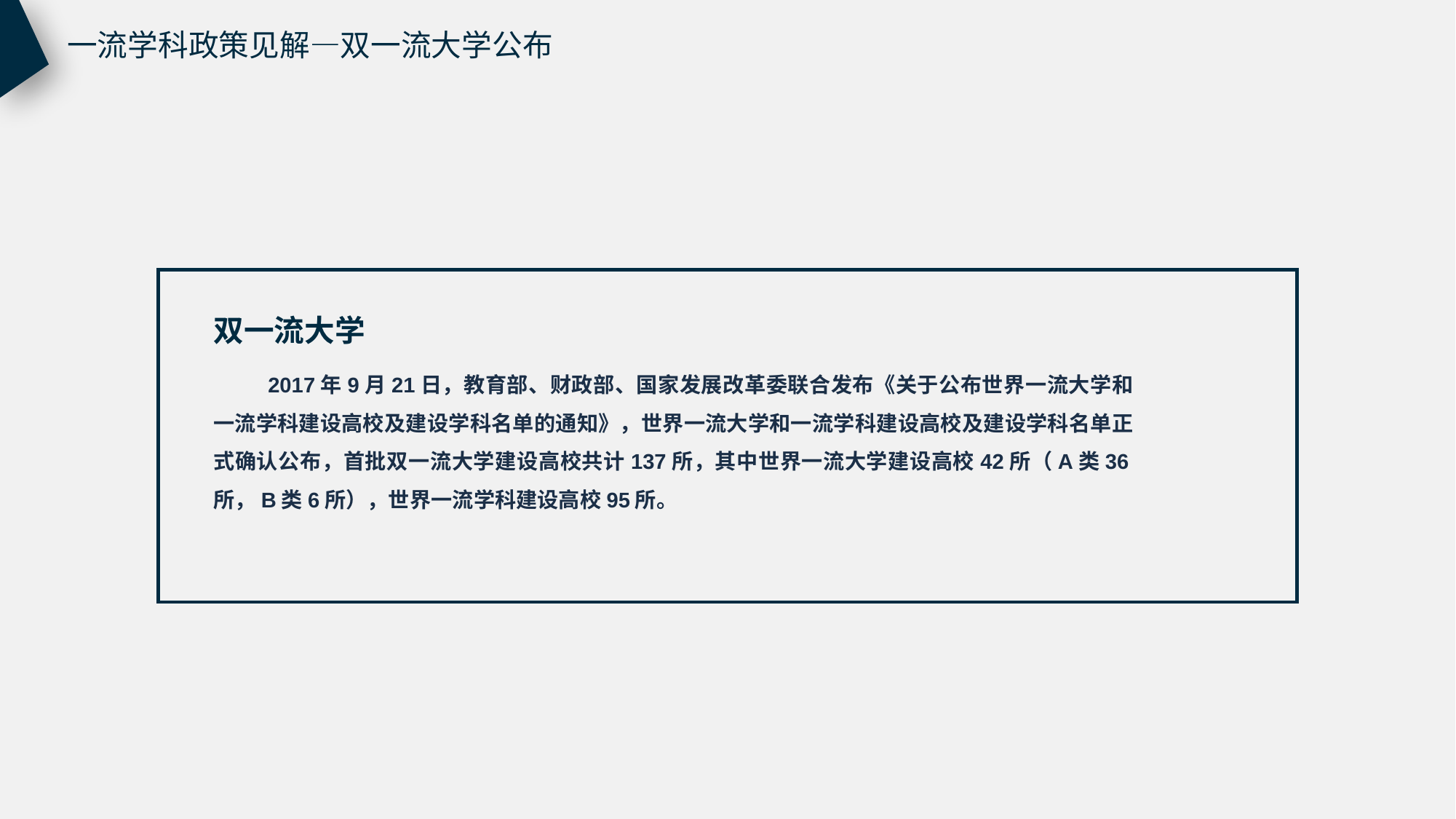

一流学科政策见解—双一流大学公布

双一流大学
2017年9月21日，教育部、财政部、国家发展改革委联合发布《关于公布世界一流大学和一流学科建设高校及建设学科名单的通知》，世界一流大学和一流学科建设高校及建设学科名单正式确认公布，首批双一流大学建设高校共计137所，其中世界一流大学建设高校42所（A类36所，B类6所），世界一流学科建设高校95所。